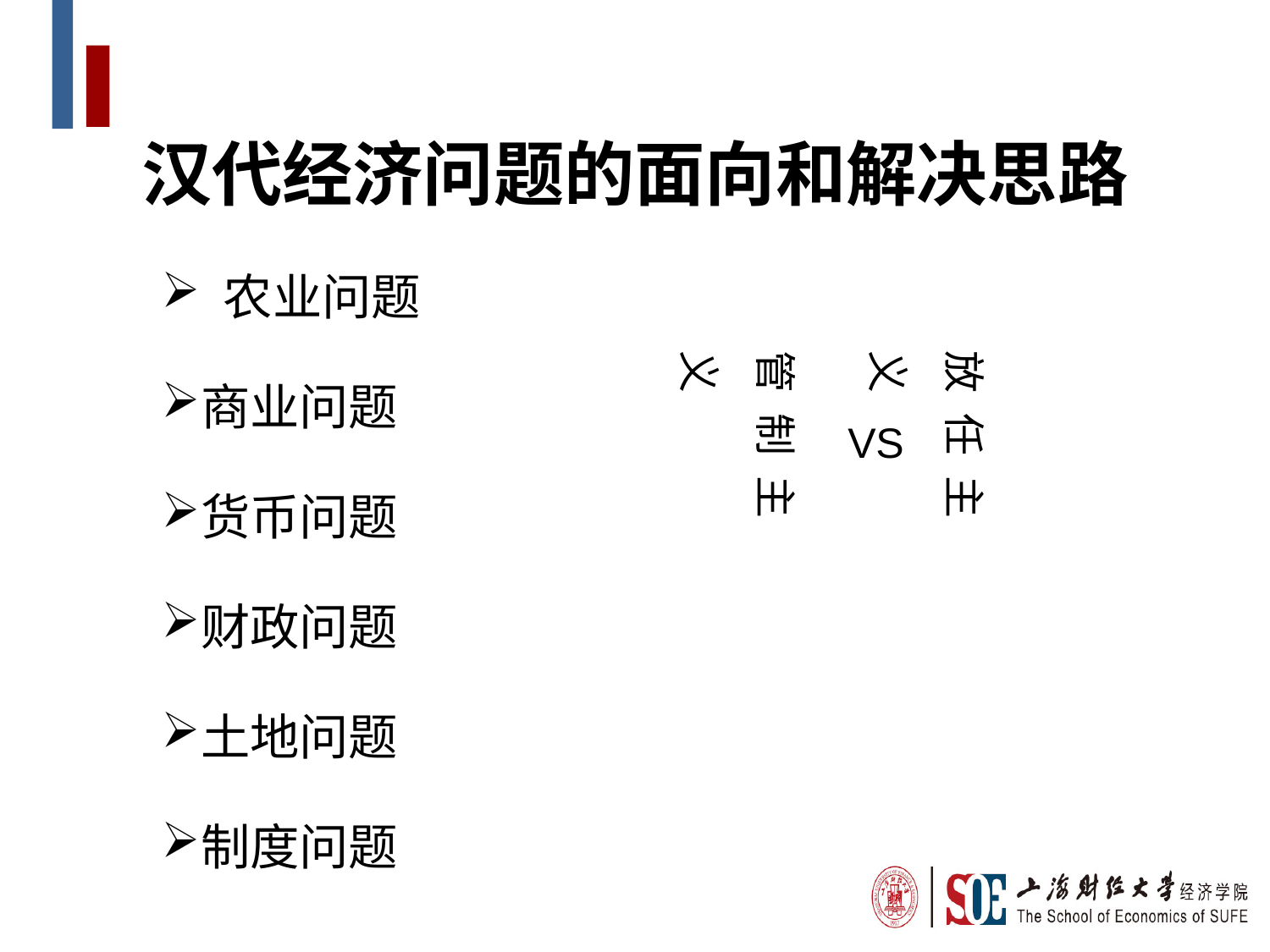

汉代经济问题的面向和解决思路
 农业问题
商业问题
货币问题
财政问题
土地问题
制度问题
管制主义
放任主义
VS